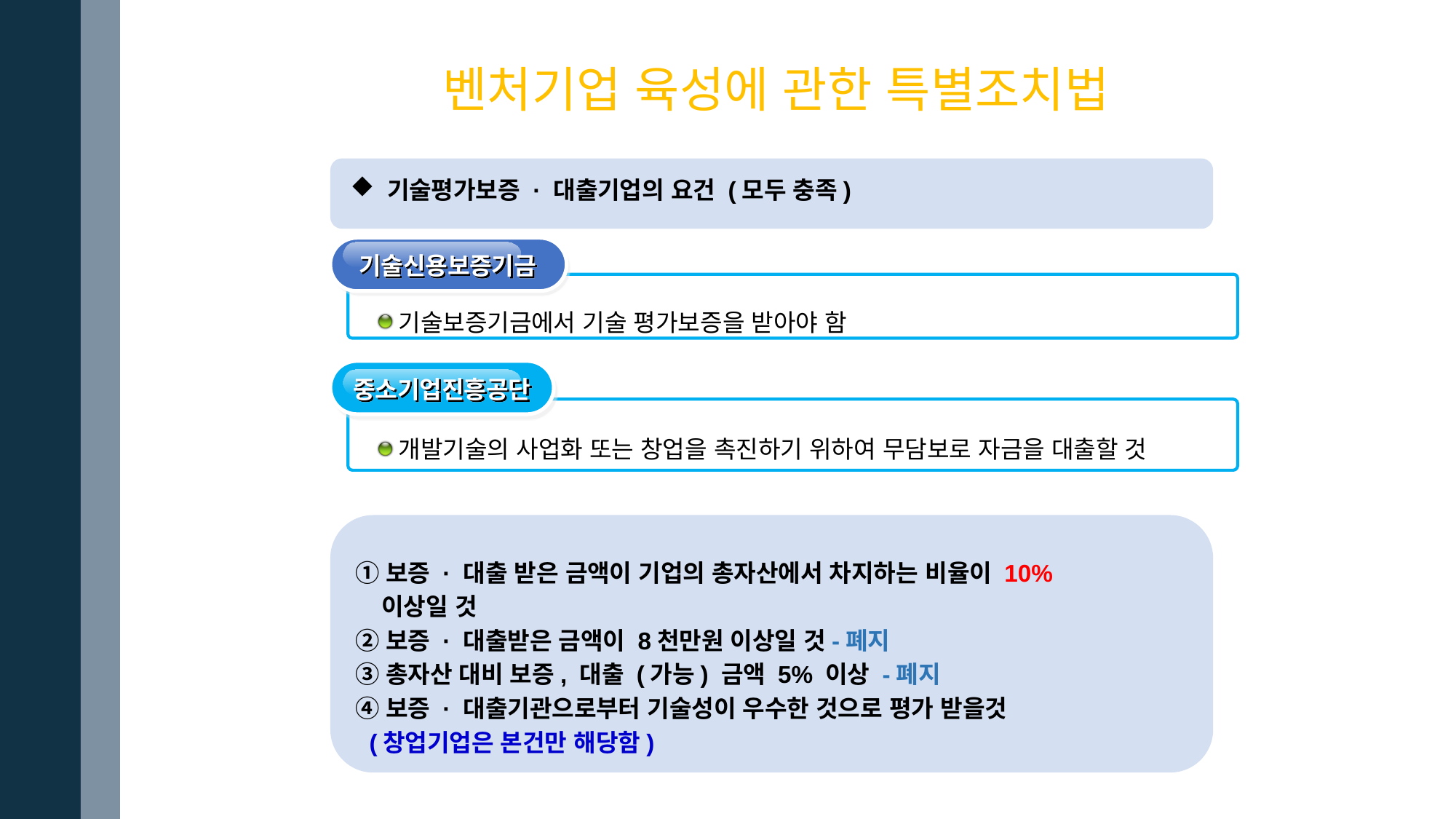

벤처기업 육성에 관한 특별조치법

 기술평가보증 · 대출기업의 요건 (모두 충족)

기술신용보증기금

기술보증기금에서 기술 평가보증을 받아야 함

중소기업진흥공단

개발기술의 사업화 또는 창업을 촉진하기 위하여 무담보로 자금을 대출할 것

①보증 · 대출 받은 금액이 기업의 총자산에서 차지하는 비율이 10%
   이상일 것
②보증 · 대출받은 금액이 8천만원 이상일 것-폐지
③총자산 대비 보증, 대출 (가능) 금액 5% 이상 -폐지
④보증 · 대출기관으로부터 기술성이 우수한 것으로 평가 받을것
  (창업기업은 본건만 해당함)